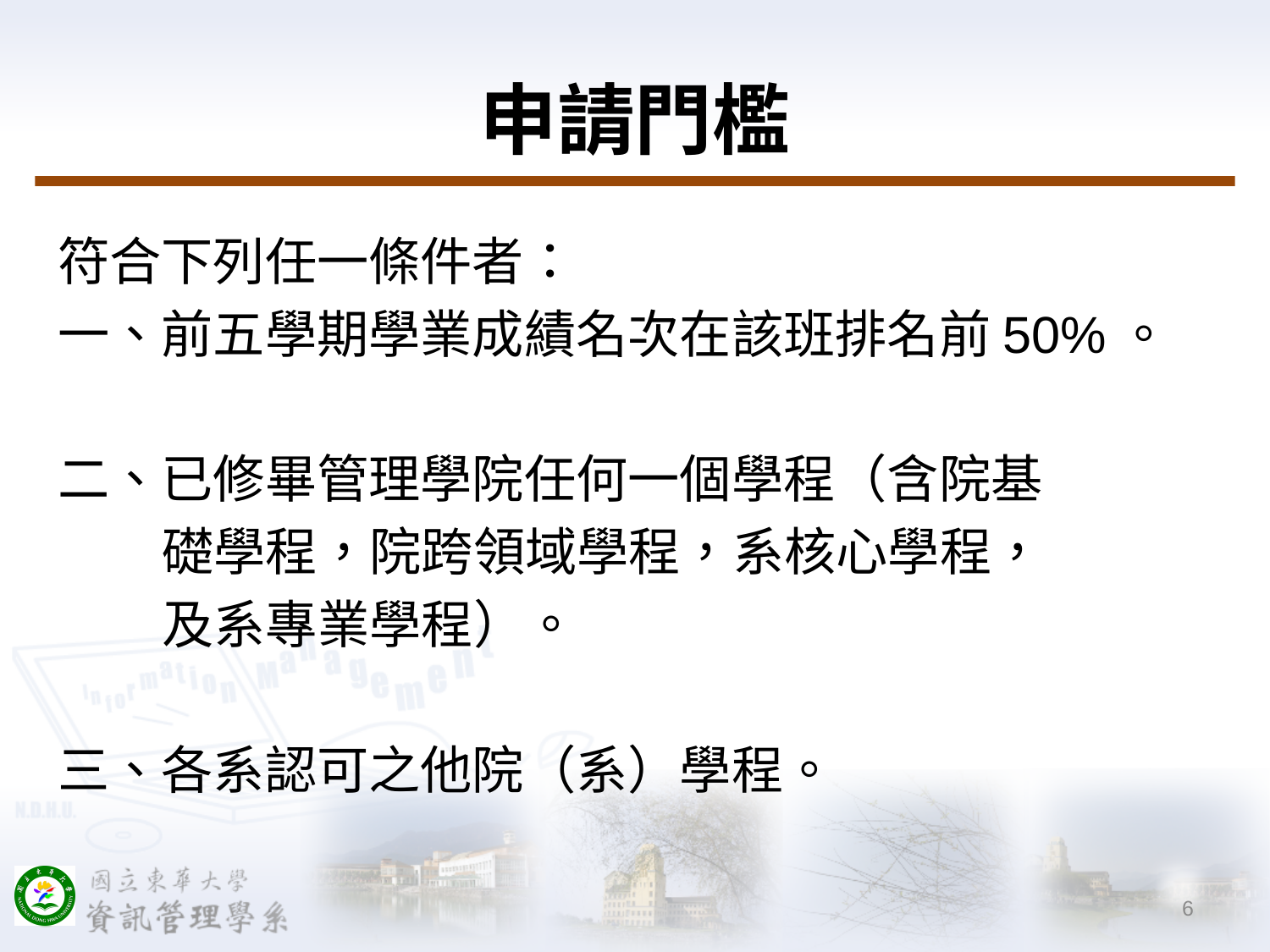

# 申請門檻
符合下列任一條件者：
一、前五學期學業成績名次在該班排名前50%。

二、已修畢管理學院任何一個學程（含院基
        礎學程，院跨領域學程，系核心學程，
        及系專業學程）。

三、各系認可之他院（系）學程。

6